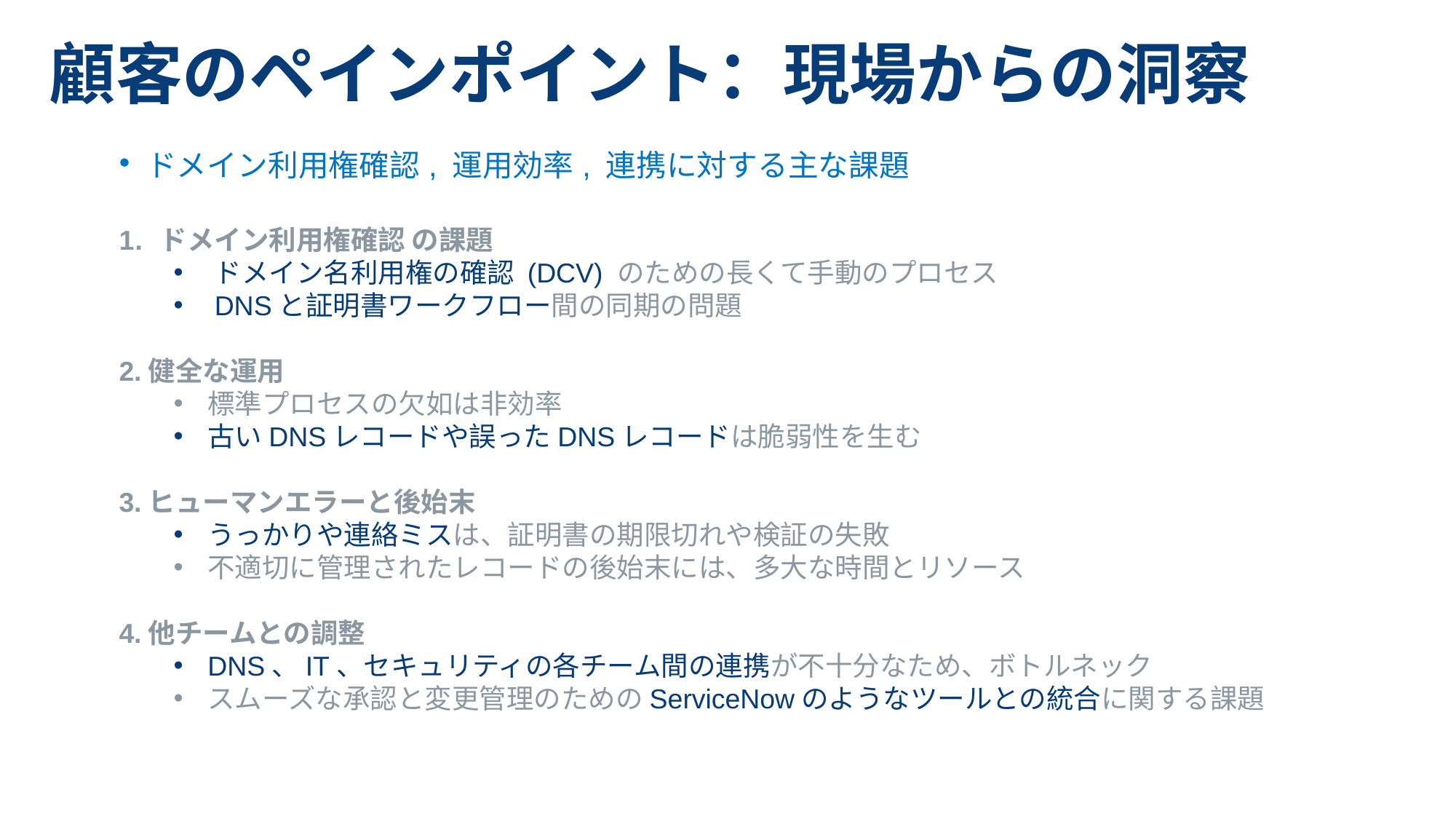

顧客のペインポイント：現場からの洞察
ドメイン利用権確認, 運用効率, 連携に対する主な課題
ドメイン利用権確認 の課題
ドメイン名利用権の確認 (DCV) のための長くて手動のプロセス
DNSと証明書ワークフロー間の同期の問題

2.健全な運用
標準プロセスの欠如は非効率
古いDNSレコードや誤ったDNSレコードは脆弱性を生む

3.ヒューマンエラーと後始末
うっかりや連絡ミスは、証明書の期限切れや検証の失敗
不適切に管理されたレコードの後始末には、多大な時間とリソース

4.他チームとの調整
DNS、IT、セキュリティの各チーム間の連携が不十分なため、ボトルネック
スムーズな承認と変更管理のためのServiceNowのようなツールとの統合に関する課題